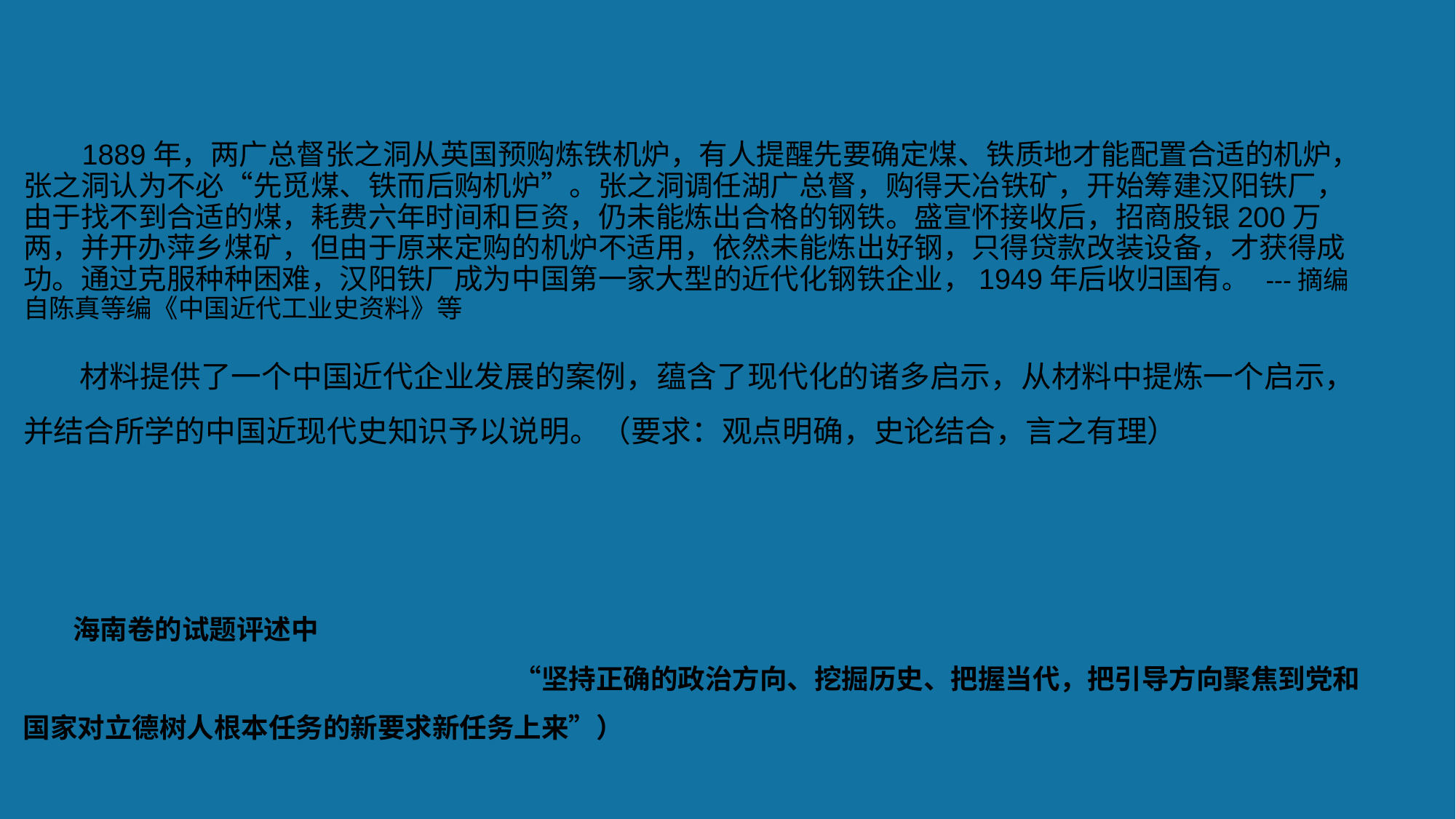

1889年，两广总督张之洞从英国预购炼铁机炉，有人提醒先要确定煤、铁质地才能配置合适的机炉，张之洞认为不必“先觅煤、铁而后购机炉”。张之洞调任湖广总督，购得天冶铁矿，开始筹建汉阳铁厂，由于找不到合适的煤，耗费六年时间和巨资，仍未能炼出合格的钢铁。盛宣怀接收后，招商股银200万两，并开办萍乡煤矿，但由于原来定购的机炉不适用，依然未能炼出好钢，只得贷款改装设备，才获得成功。通过克服种种困难，汉阳铁厂成为中国第一家大型的近代化钢铁企业，1949年后收归国有。  ---摘编自陈真等编《中国近代工业史资料》等
        材料提供了一个中国近代企业发展的案例，蕴含了现代化的诸多启示，从材料中提炼一个启示，并结合所学的中国近现代史知识予以说明。（要求：观点明确，史论结合，言之有理）
        内忧外患的现代化进程中，中华民族所遭遇的艰难曲折和中国人民为求富强所表现出来的
 强大毅力，激励考生为实现民族复兴不断开拓进取。

       海南卷的试题评述中“把马克思主义作为试卷的鲜亮底色”，“让马克思主义成为师生理解历史和现实的强大思维工具，并成为师生信仰的指引”，“坚持正确的政治方向、挖掘历史、把握当代，把引导方向聚焦到党和国家对立德树人根本任务的新要求新任务上来”）